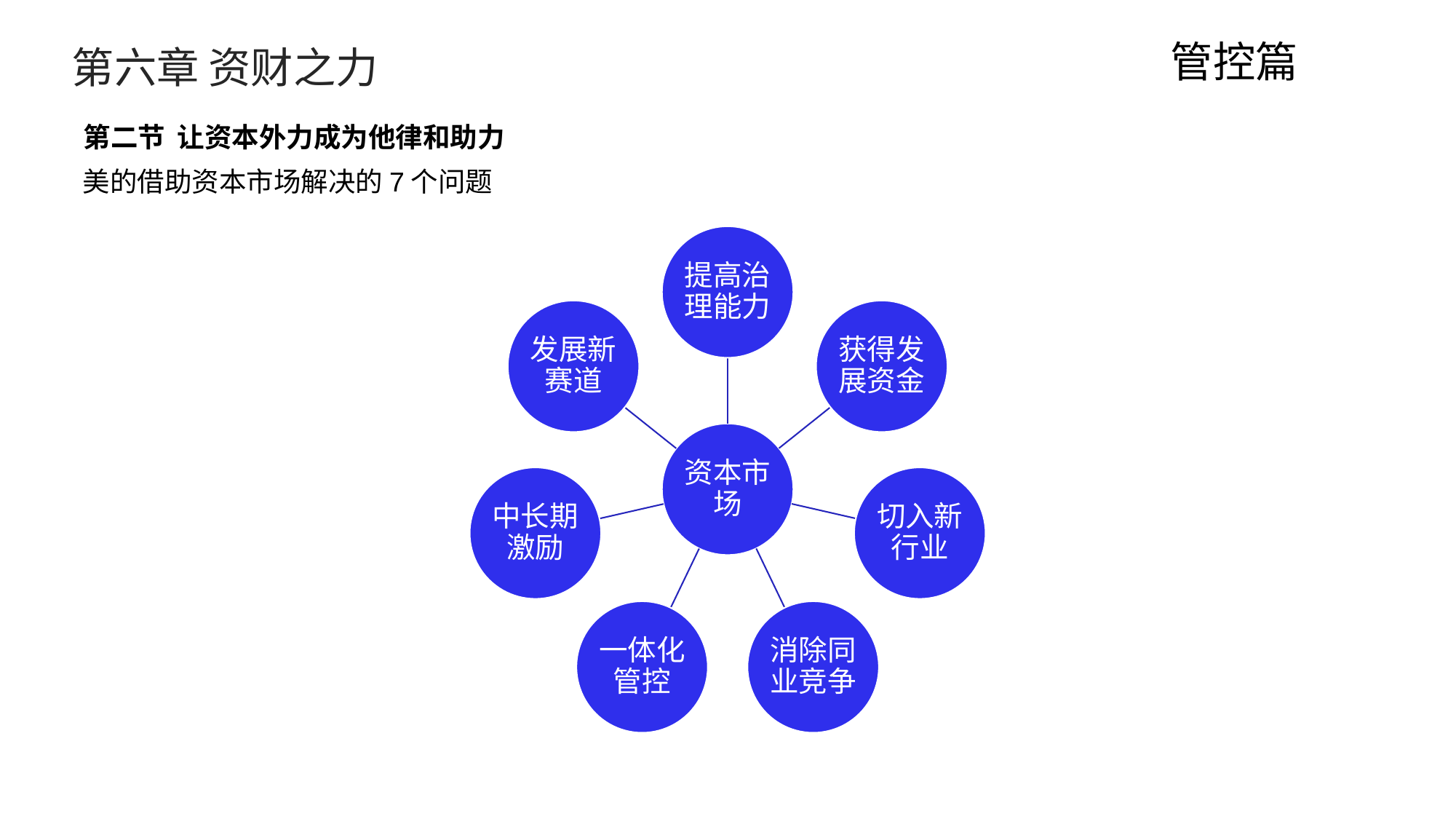

管控篇
第六章 资财之力
第二节  让资本外力成为他律和助力
美的借助资本市场解决的7个问题
资本市场

提高治理能力

获得发展资金

切入新行业

消除同业竞争

一体化管控

中长期激励

发展新赛道